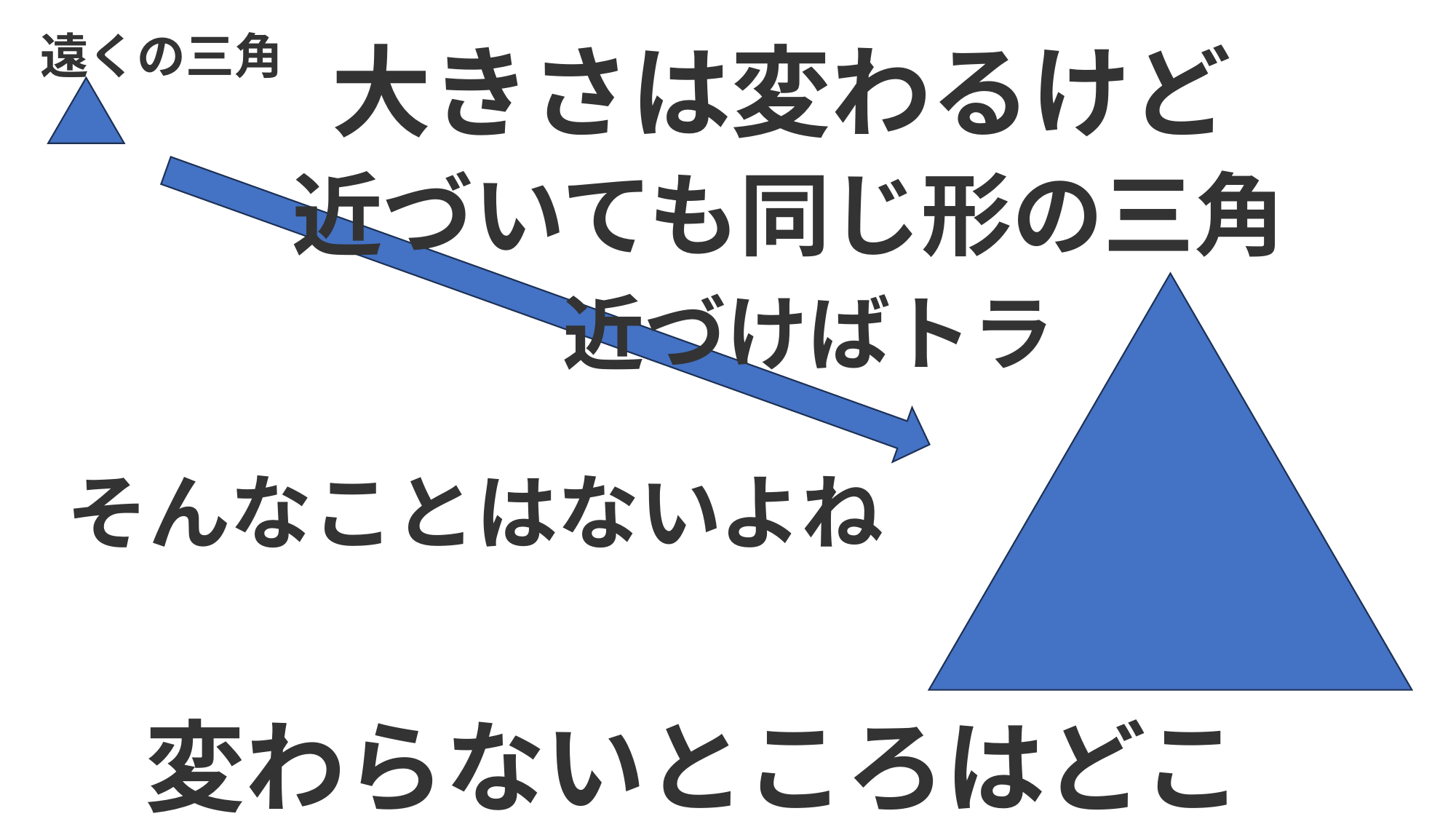

遠くの三角
大きさは変わるけど

近づいても同じ形の三角

近づけばトラ

そんなことはないよね
変わらないところはどこ